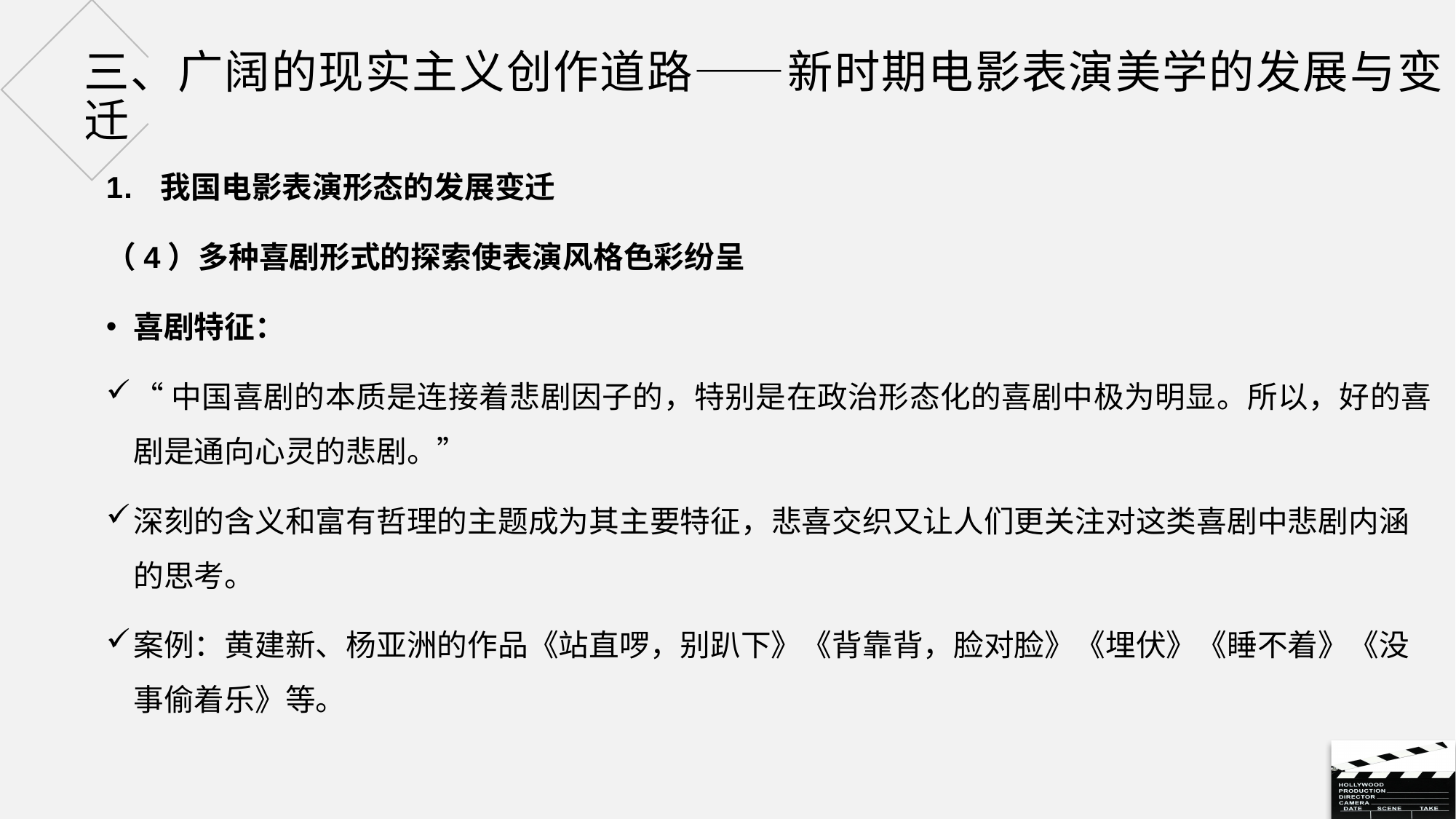

# 三、广阔的现实主义创作道路——新时期电影表演美学的发展与变迁
我国电影表演形态的发展变迁
（4）多种喜剧形式的探索使表演风格色彩纷呈
喜剧特征：
“中国喜剧的本质是连接着悲剧因子的，特别是在政治形态化的喜剧中极为明显。所以，好的喜剧是通向心灵的悲剧。”
深刻的含义和富有哲理的主题成为其主要特征，悲喜交织又让人们更关注对这类喜剧中悲剧内涵的思考。
案例：黄建新、杨亚洲的作品《站直啰，别趴下》《背靠背，脸对脸》《埋伏》《睡不着》《没事偷着乐》等。